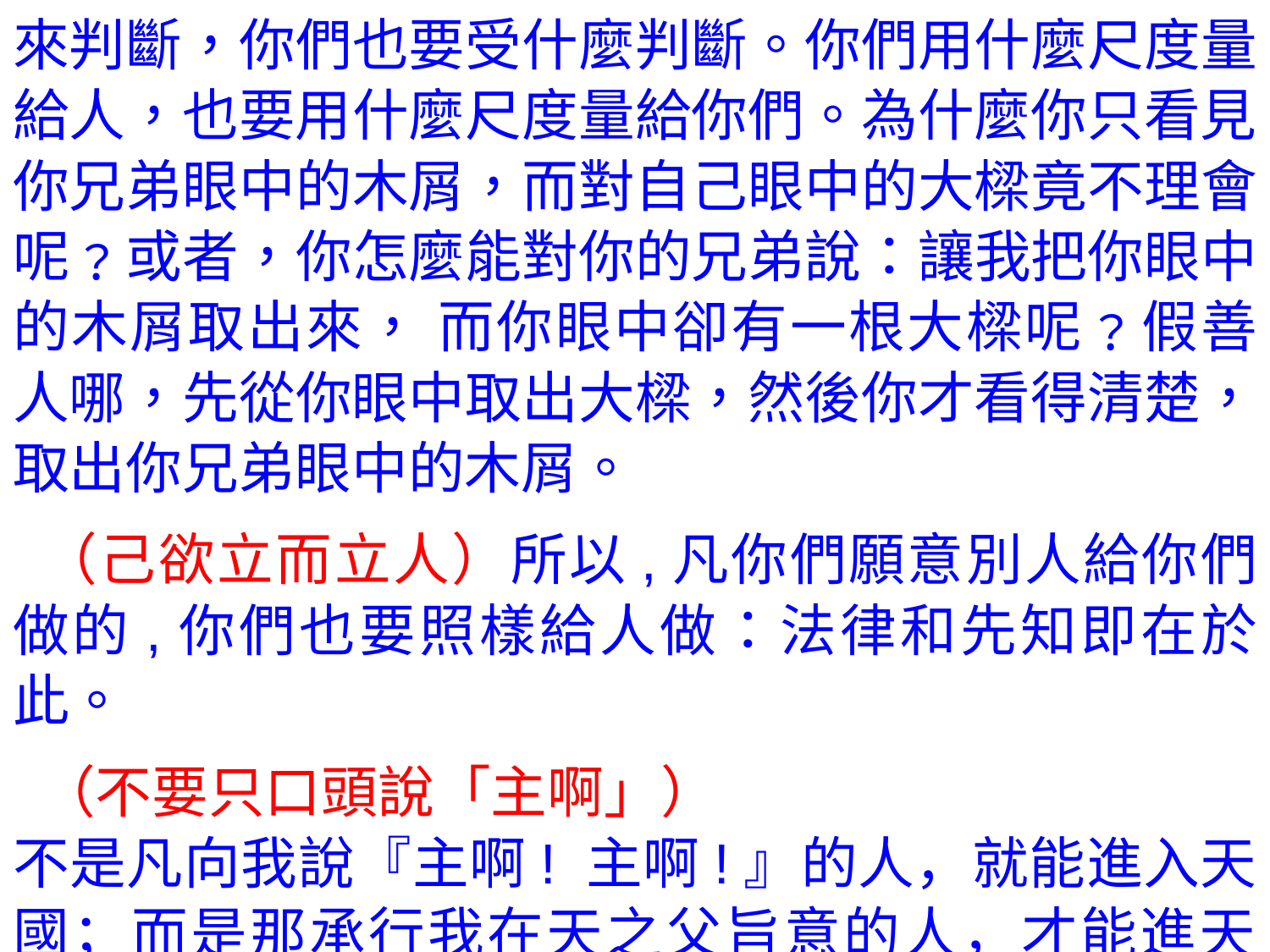

來判斷，你們也要受什麼判斷。你們用什麼尺度量給人，也要用什麼尺度量給你們。為什麼你只看見你兄弟眼中的木屑，而對自己眼中的大樑竟不理會呢﹖或者，你怎麼能對你的兄弟說：讓我把你眼中的木屑取出來， 而你眼中卻有一根大樑呢﹖假善人哪，先從你眼中取出大樑，然後你才看得清楚，取出你兄弟眼中的木屑。
 （己欲立而立人）所以,凡你們願意別人給你們做的,你們也要照樣給人做：法律和先知即在於此。
 （不要只口頭說「主啊」）
不是凡向我說『主啊! 主啊!』的人，就能進入天國；而是那承行我在天之父旨意的人，才能進天國。